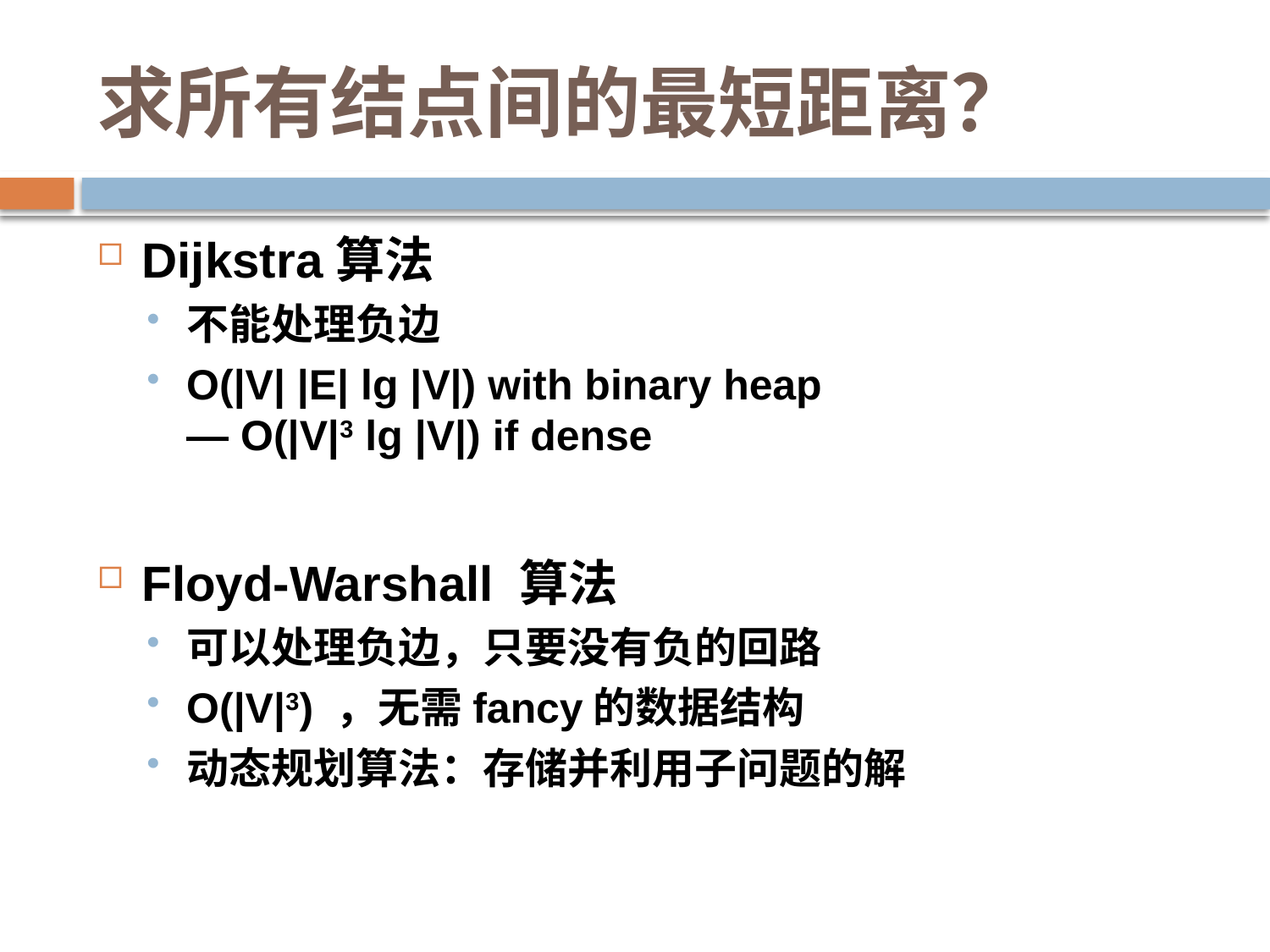

# 求所有结点间的最短距离？
Dijkstra算法
不能处理负边
O(|V| |E| lg |V|) with binary heap
— O(|V|3 lg |V|) if dense

Floyd-Warshall 算法
可以处理负边，只要没有负的回路
O(|V|3) ，无需fancy的数据结构
动态规划算法：存储并利用子问题的解